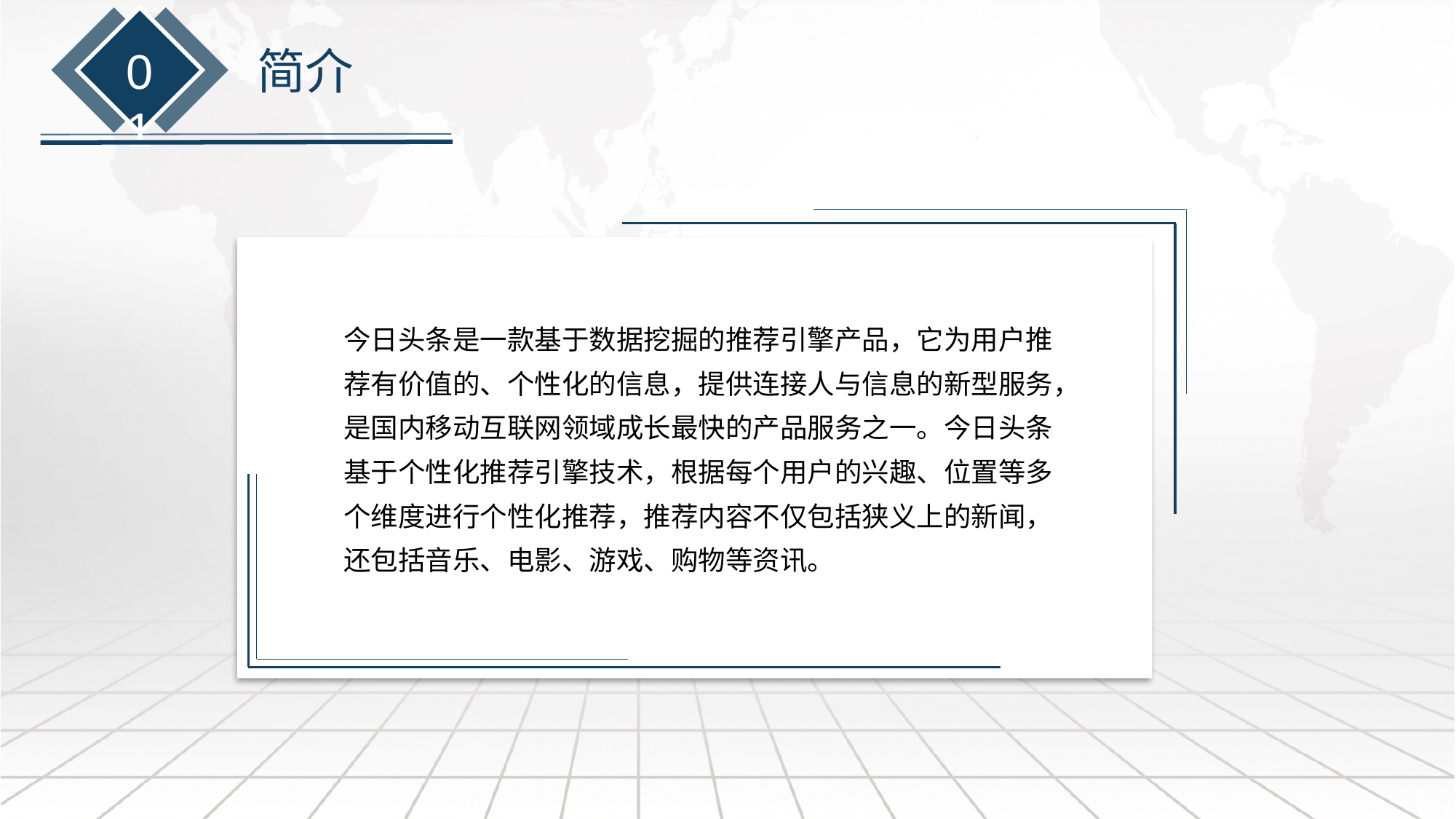

01
简介

今日头条是一款基于数据挖掘的推荐引擎产品，它为用户推荐有价值的、个性化的信息，提供连接人与信息的新型服务，是国内移动互联网领域成长最快的产品服务之一。今日头条基于个性化推荐引擎技术，根据每个用户的兴趣、位置等多个维度进行个性化推荐，推荐内容不仅包括狭义上的新闻，还包括音乐、电影、游戏、购物等资讯。